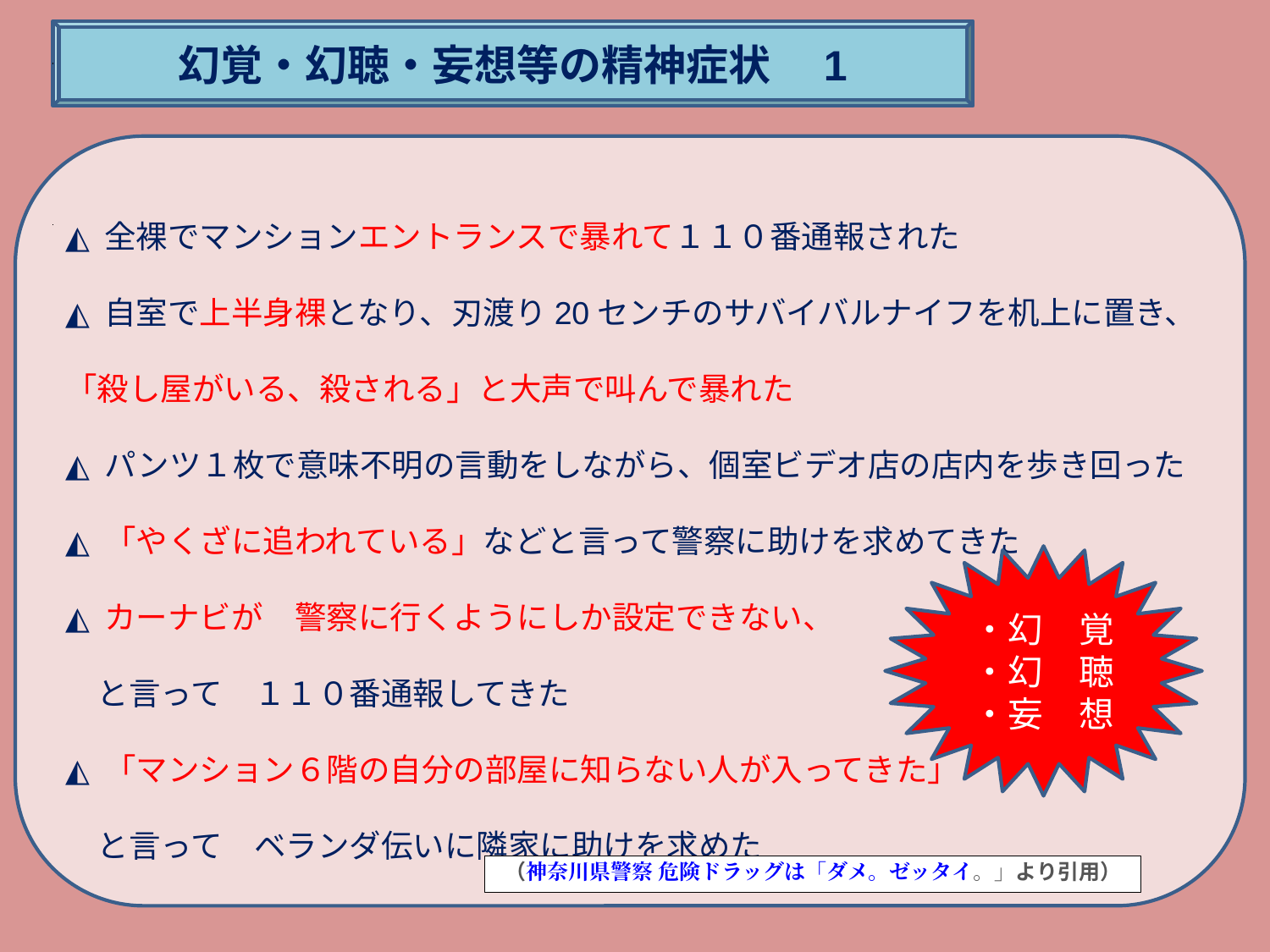

幻覚・幻聴・妄想等の精神症状　1

◭ 全裸でマンションエントランスで暴れて１１０番通報された
◭ 自室で上半身裸となり、刃渡り20センチのサバイバルナイフを机上に置き、
「殺し屋がいる、殺される」と大声で叫んで暴れた
◭ パンツ１枚で意味不明の言動をしながら、個室ビデオ店の店内を歩き回った
◭ 「やくざに追われている」などと言って警察に助けを求めてきた
◭ カーナビが　警察に行くようにしか設定できない、
　と言って　１１０番通報してきた
◭ 「マンション６階の自分の部屋に知らない人が入ってきた」
　と言って　ベランダ伝いに隣家に助けを求めた

・幻　覚
・幻　聴
・妄　想
（神奈川県警察 危険ドラッグは「ダメ。ゼッタイ。」より引用）